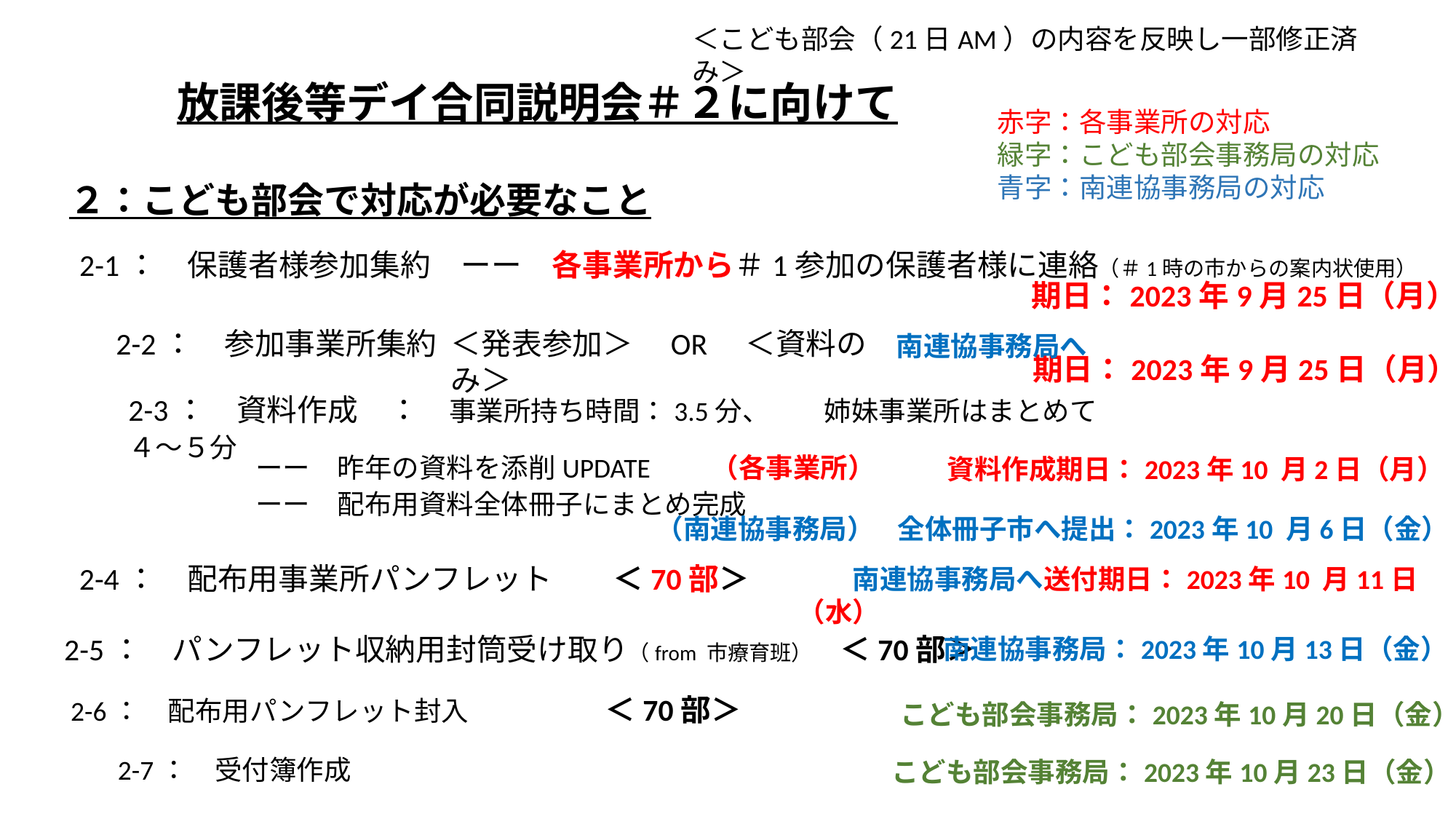

＜こども部会（21日AM）の内容を反映し一部修正済み＞
放課後等デイ合同説明会＃２に向けて
赤字：各事業所の対応
緑字：こども部会事務局の対応
青字：南連協事務局の対応
２：こども部会で対応が必要なこと
2-1：　保護者様参加集約　ーー　各事業所から＃1参加の保護者様に連絡（＃1時の市からの案内状使用）
期日：2023年9月25日（月）
＜発表参加＞　OR　＜資料のみ＞
2-2：　参加事業所集約
南連協事務局へ
期日：2023年9月25日（月）
2-3：　資料作成　：　事業所持ち時間：3.5分、　　姉妹事業所はまとめて４～５分
ーー　昨年の資料を添削UPDATE　　（各事業所）
ーー　配布用資料全体冊子にまとめ完成
資料作成期日：2023年10 月2日（月）
（南連協事務局）
全体冊子市へ提出：2023年10 月6日（金）
2-4：　配布用事業所パンフレット　　＜70部＞
　　南連協事務局へ送付期日：2023年10 月11日（水）
2-5：　パンフレット収納用封筒受け取り（from 市療育班）　＜70部＞
南連協事務局：2023年10月13日（金）
2-6：　配布用パンフレット封入　　　　　＜70部＞
こども部会事務局：2023年10月20日（金）
2-7：　受付簿作成
こども部会事務局：2023年10月23日（金）